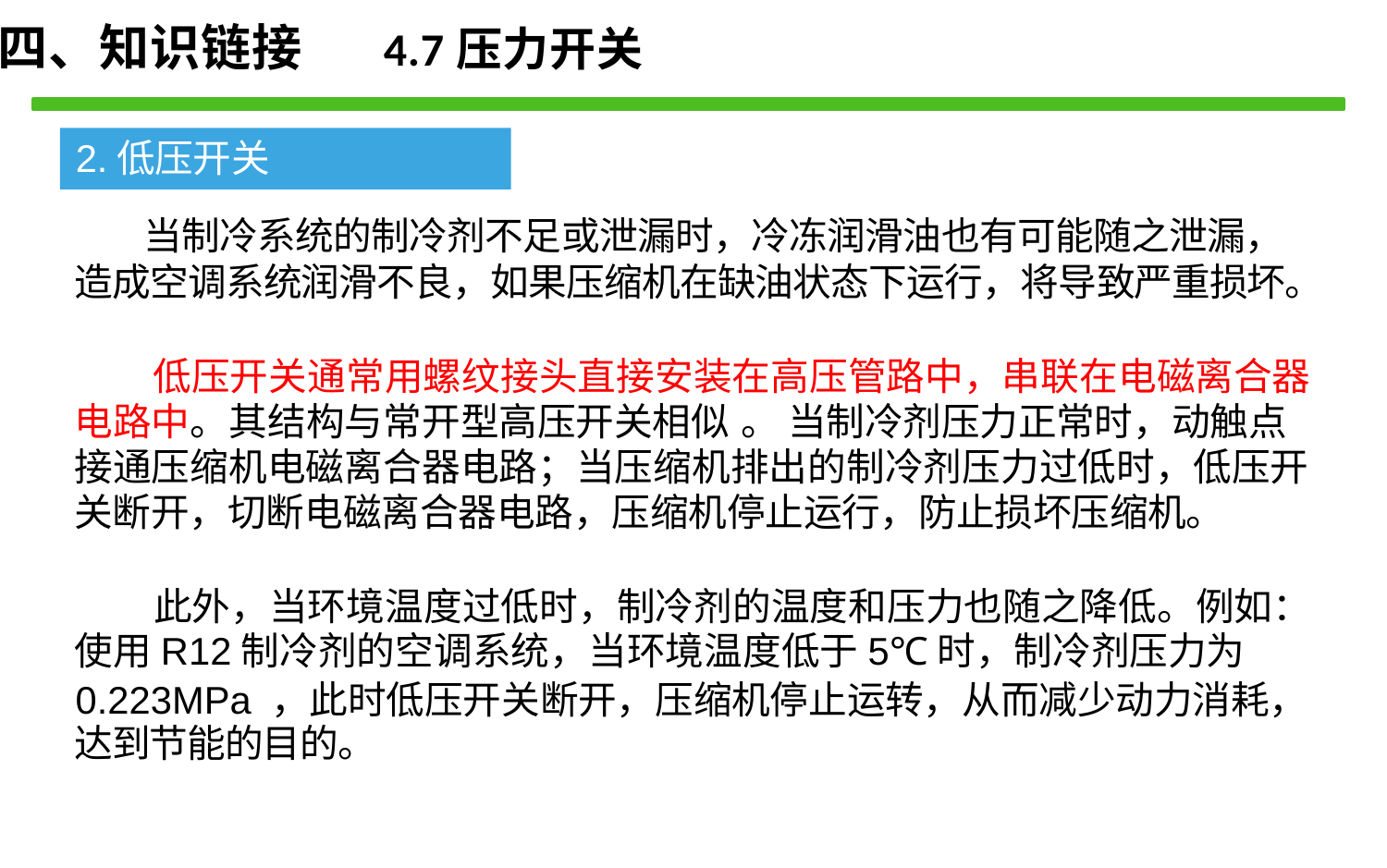

四、知识链接     4.7压力开关

2.低压开关

当制冷系统的制冷剂不足或泄漏时，冷冻润滑油也有可能随之泄漏，
造成空调系统润滑不良，如果压缩机在缺油状态下运行，将导致严重损坏。

低压开关通常用螺纹接头直接安装在高压管路中，串联在电磁离合器   电路中。其结构与常开型高压开关相似 。 当制冷剂压力正常时，动触点     接通压缩机电磁离合器电路；当压缩机排出的制冷剂压力过低时，低压开    关断开，切断电磁离合器电路，压缩机停止运行，防止损坏压缩机。

此外，当环境温度过低时，制冷剂的温度和压力也随之降低。例如：   使用R12制冷剂的空调系统，当环境温度低于5℃时，制冷剂压力为
0.223MPa ，此时低压开关断开，压缩机停止运转，从而减少动力消耗，    达到节能的目的。